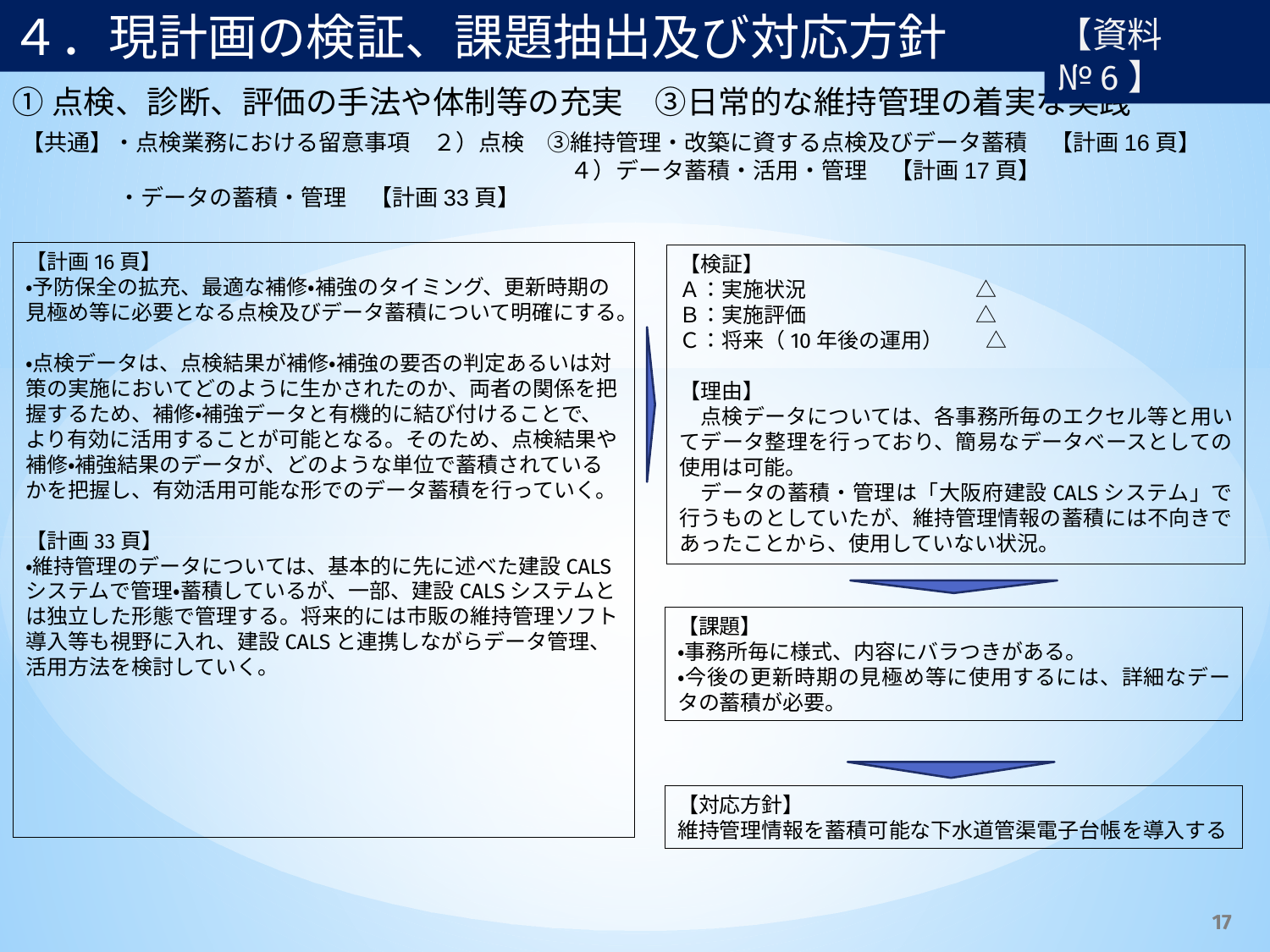

４．現計画の検証、課題抽出及び対応方針
【資料№6】
①点検、診断、評価の手法や体制等の充実　③日常的な維持管理の着実な実践
【共通】・点検業務における留意事項　２）点検　③維持管理・改築に資する点検及びデータ蓄積　【計画16頁】
　　　　　　　　　　　　　　　　　　　　　　　　４）データ蓄積・活用・管理　【計画17頁】
　　　　 ・データの蓄積・管理　【計画33頁】
【計画16頁】
・予防保全の拡充、最適な補修・補強のタイミング、更新時期の見極め等に必要となる点検及びデータ蓄積について明確にする。

・点検データは、点検結果が補修・補強の要否の判定あるいは対策の実施においてどのように生かされたのか、両者の関係を把握するため、補修・補強データと有機的に結び付けることで、より有効に活用することが可能となる。そのため、点検結果や補修・補強結果のデータが、どのような単位で蓄積されているかを把握し、有効活用可能な形でのデータ蓄積を行っていく。

【計画33頁】
・維持管理のデータについては、基本的に先に述べた建設CALSシステムで管理・蓄積しているが、一部、建設CALSシステムとは独立した形態で管理する。将来的には市販の維持管理ソフト導入等も視野に入れ、建設CALSと連携しながらデータ管理、活用方法を検討していく。

【検証】
Ａ：実施状況　　　　　　　　△
Ｂ：実施評価　　　　　　　　△
Ｃ：将来（10年後の運用）　　△

【理由】
　点検データについては、各事務所毎のエクセル等と用いてデータ整理を行っており、簡易なデータベースとしての使用は可能。
　データの蓄積・管理は「大阪府建設CALSシステム」で行うものとしていたが、維持管理情報の蓄積には不向きであったことから、使用していない状況。

【課題】
・事務所毎に様式、内容にバラつきがある。
・今後の更新時期の見極め等に使用するには、詳細なデータの蓄積が必要。

【対応方針】
維持管理情報を蓄積可能な下水道管渠電子台帳を導入する
17